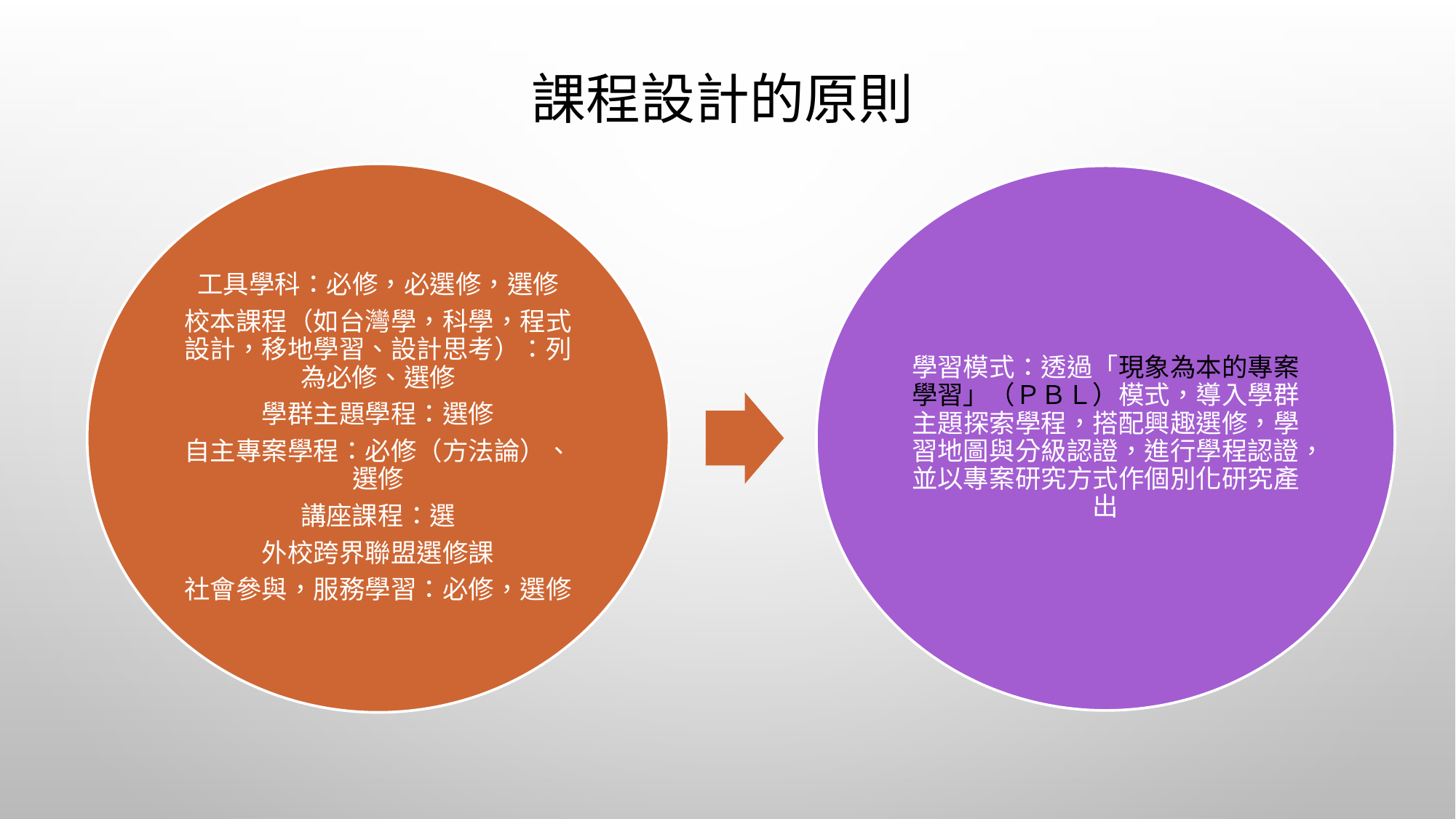

# 課程設計的原則
工具學科：必修，必選修，選修
校本課程（如台灣學，科學，程式設計，移地學習、設計思考）：列為必修、選修
學群主題學程：選修
自主專案學程：必修（方法論）、選修
講座課程：選
外校跨界聯盟選修課
社會參與，服務學習：必修，選修

學習模式：透過「現象為本的專案學習」（ＰＢＬ）模式，導入學群主題探索學程，搭配興趣選修，學習地圖與分級認證，進行學程認證，並以專案研究方式作個別化研究產出